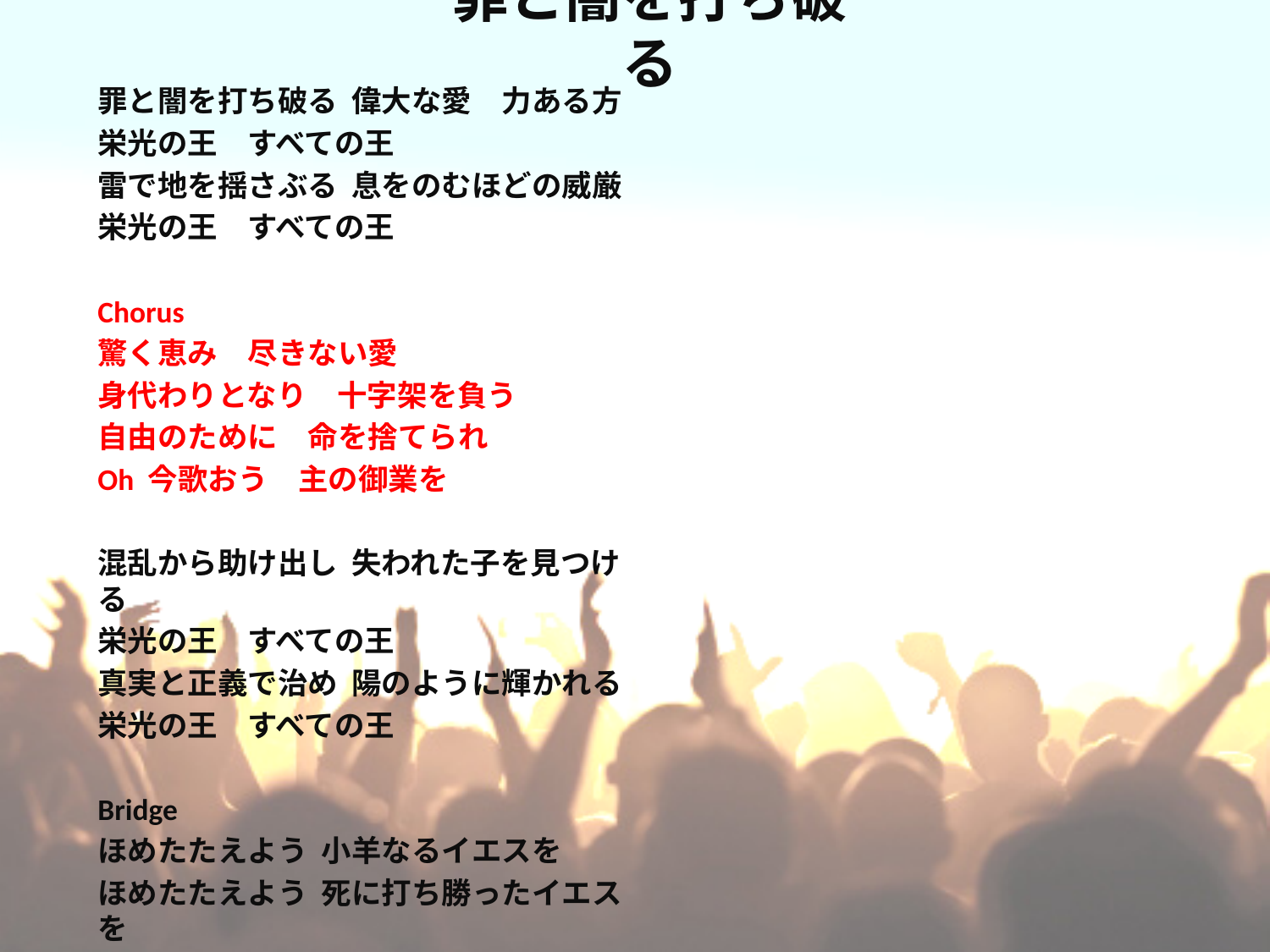

# 罪と闇を打ち破る
罪と闇を打ち破る  偉大な愛　力ある方
栄光の王　すべての王
雷で地を揺さぶる  息をのむほどの威厳
栄光の王　すべての王

Chorus
驚く恵み　尽きない愛
身代わりとなり　十字架を負う
自由のために　命を捨てられ
Oh 今歌おう　主の御業を

混乱から助け出し  失われた子を見つける
栄光の王　すべての王
真実と正義で治め  陽のように輝かれる
栄光の王　すべての王

Bridge
ほめたたえよう  小羊なるイエスを
ほめたたえよう  死に打ち勝ったイエスを
ほめたたえよう  主を　主を　主を